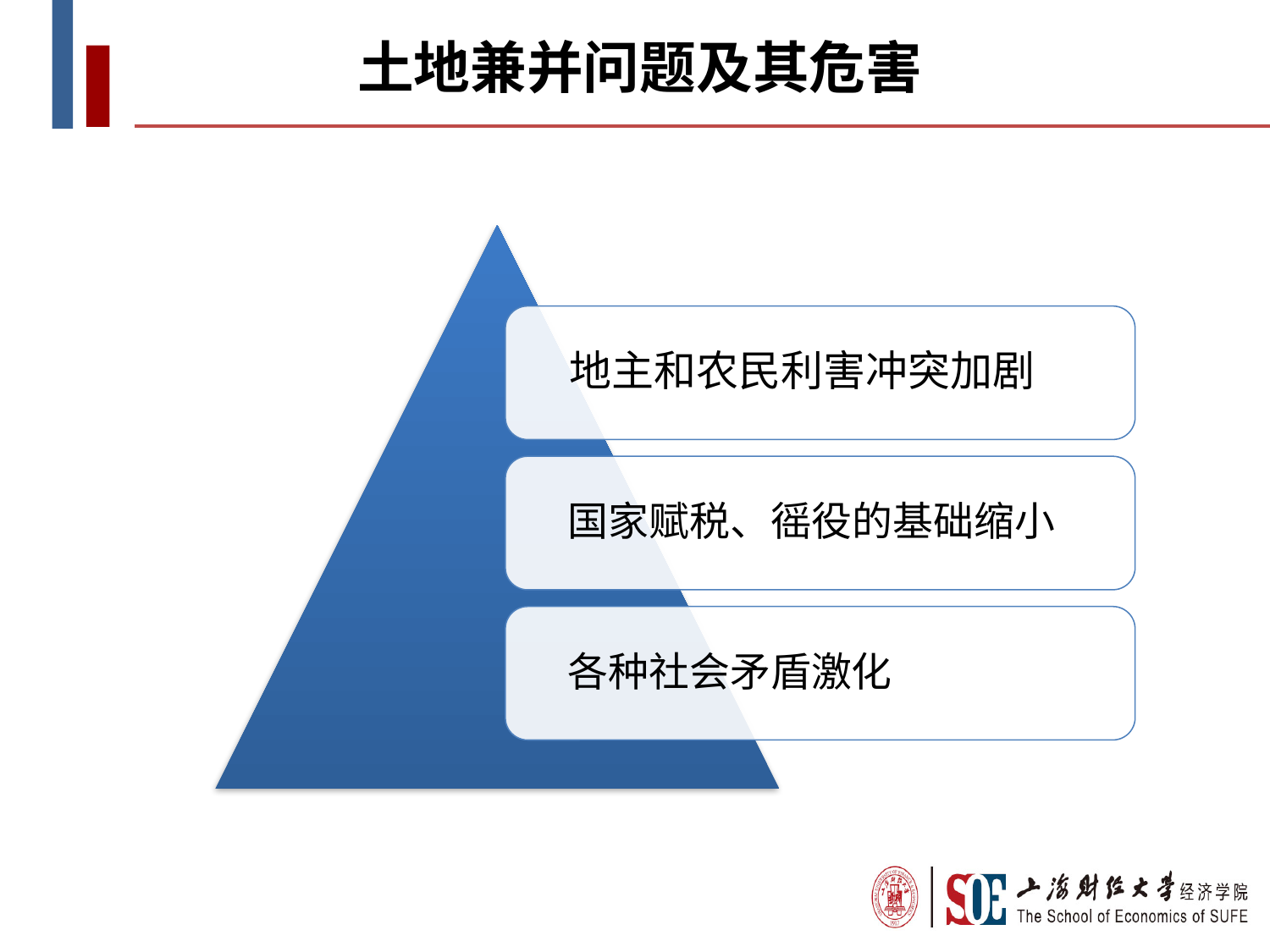

土地兼并问题及其危害
   地主和农民利害冲突加剧
   国家赋税、徭役的基础缩小
   各种社会矛盾激化